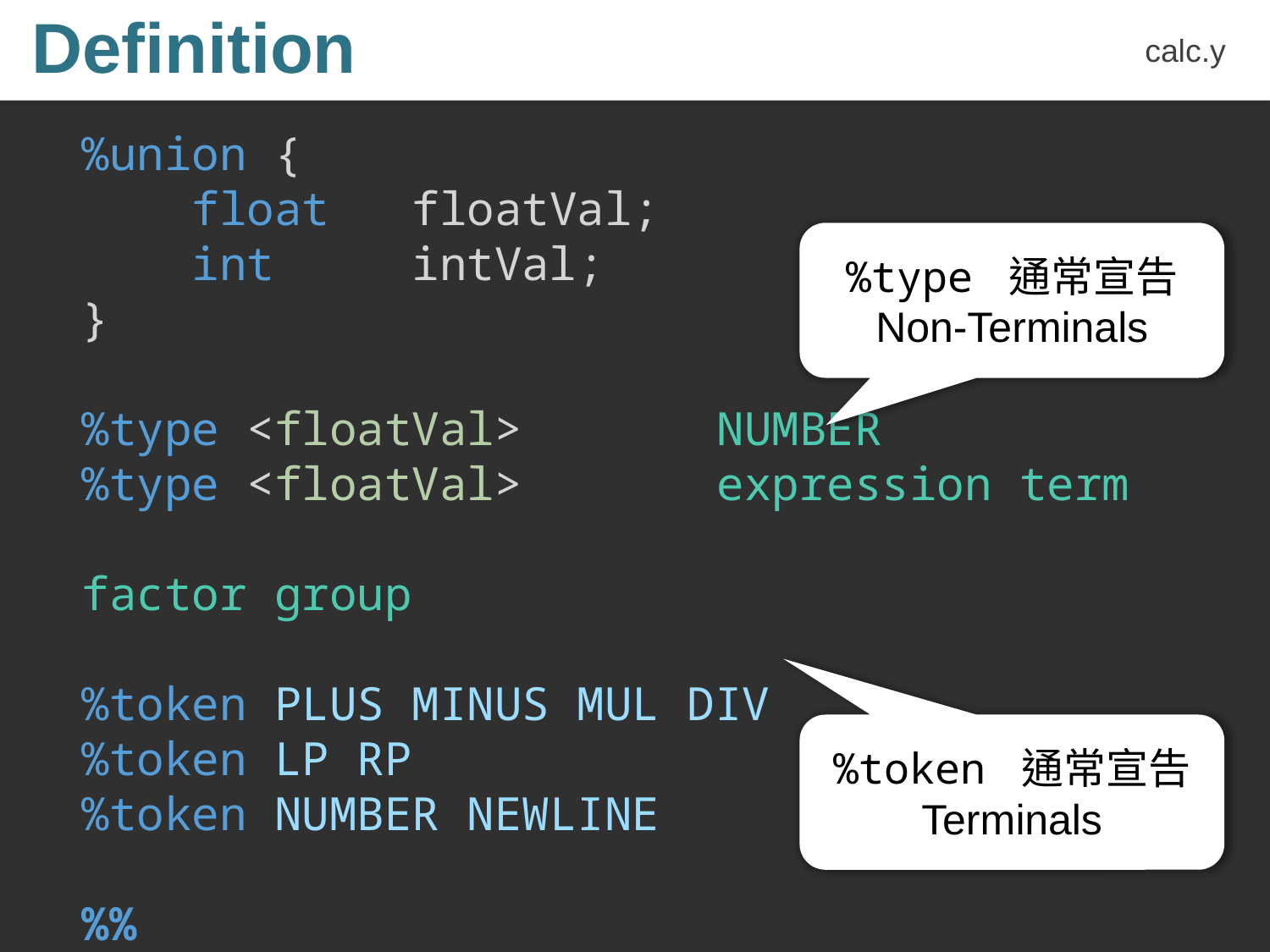

Definition
calc.y
%union {
    float   floatVal;
    int     intVal;
}
%type <floatVal>		NUMBER
%type <floatVal>		expression term
								factor group
%token PLUS MINUS MUL DIV
%token LP RP
%token NUMBER NEWLINE

%%
%type 通常宣告
Non-Terminals
%token 通常宣告
Terminals